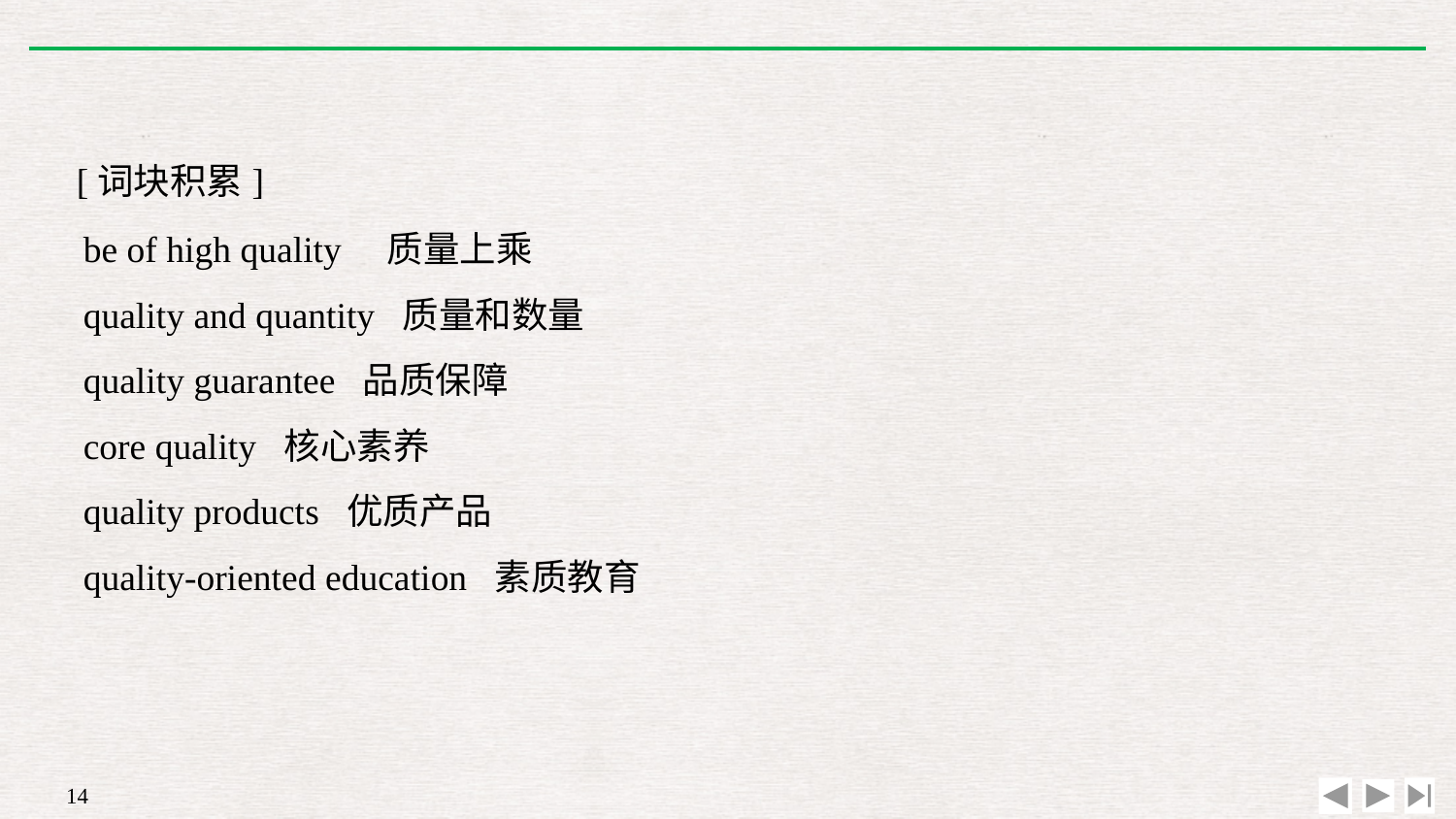

[词块积累]
be of high quality　质量上乘
quality and quantity  质量和数量
quality guarantee  品质保障
core quality  核心素养
quality products  优质产品
quality-oriented education  素质教育